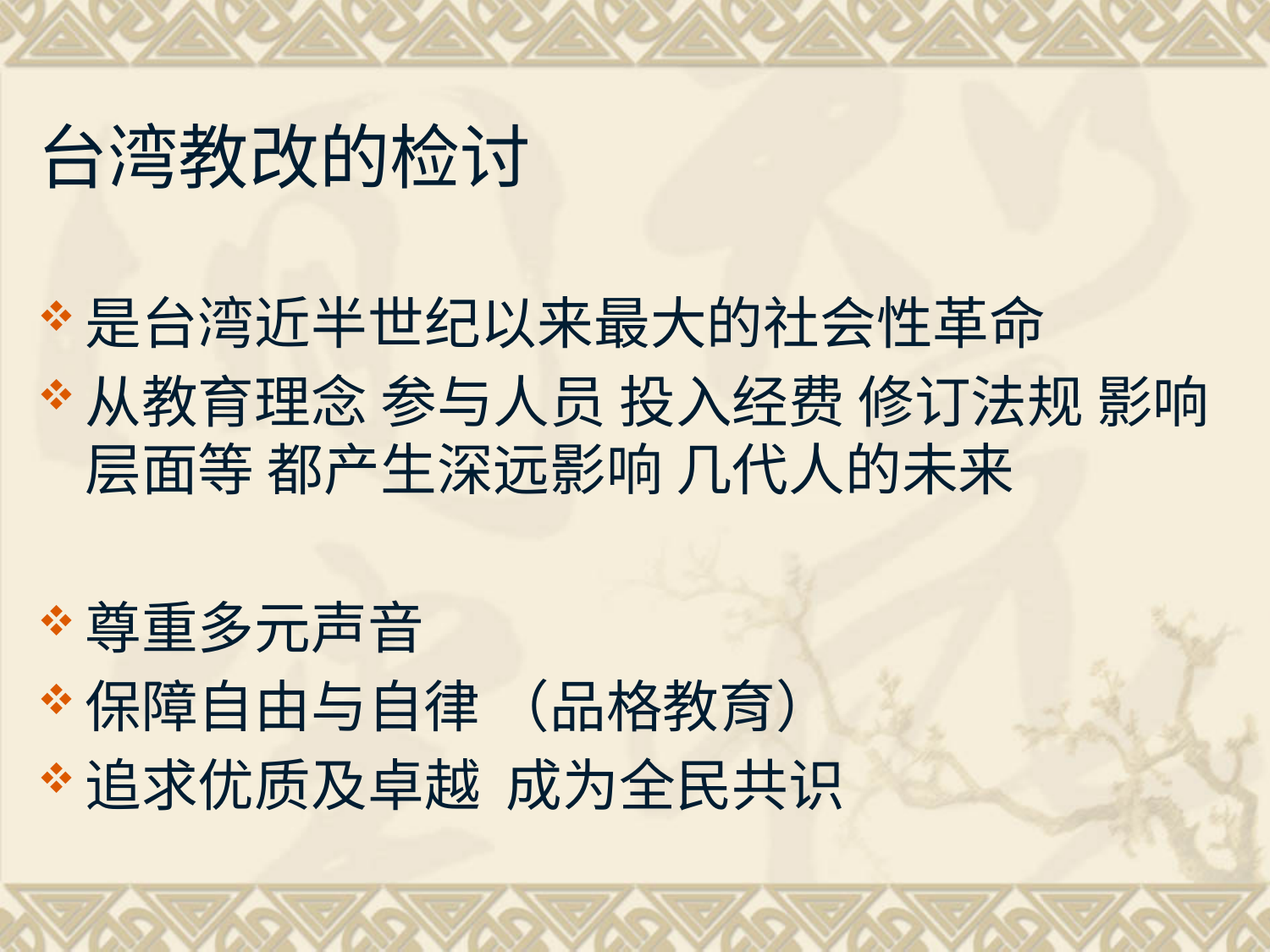

#
台湾教改的检讨

是台湾近半世纪以来最大的社会性革命
从教育理念 参与人员 投入经费 修订法规 影响层面等 都产生深远影响 几代人的未来

尊重多元声音
保障自由与自律 （品格教育）
追求优质及卓越  成为全民共识